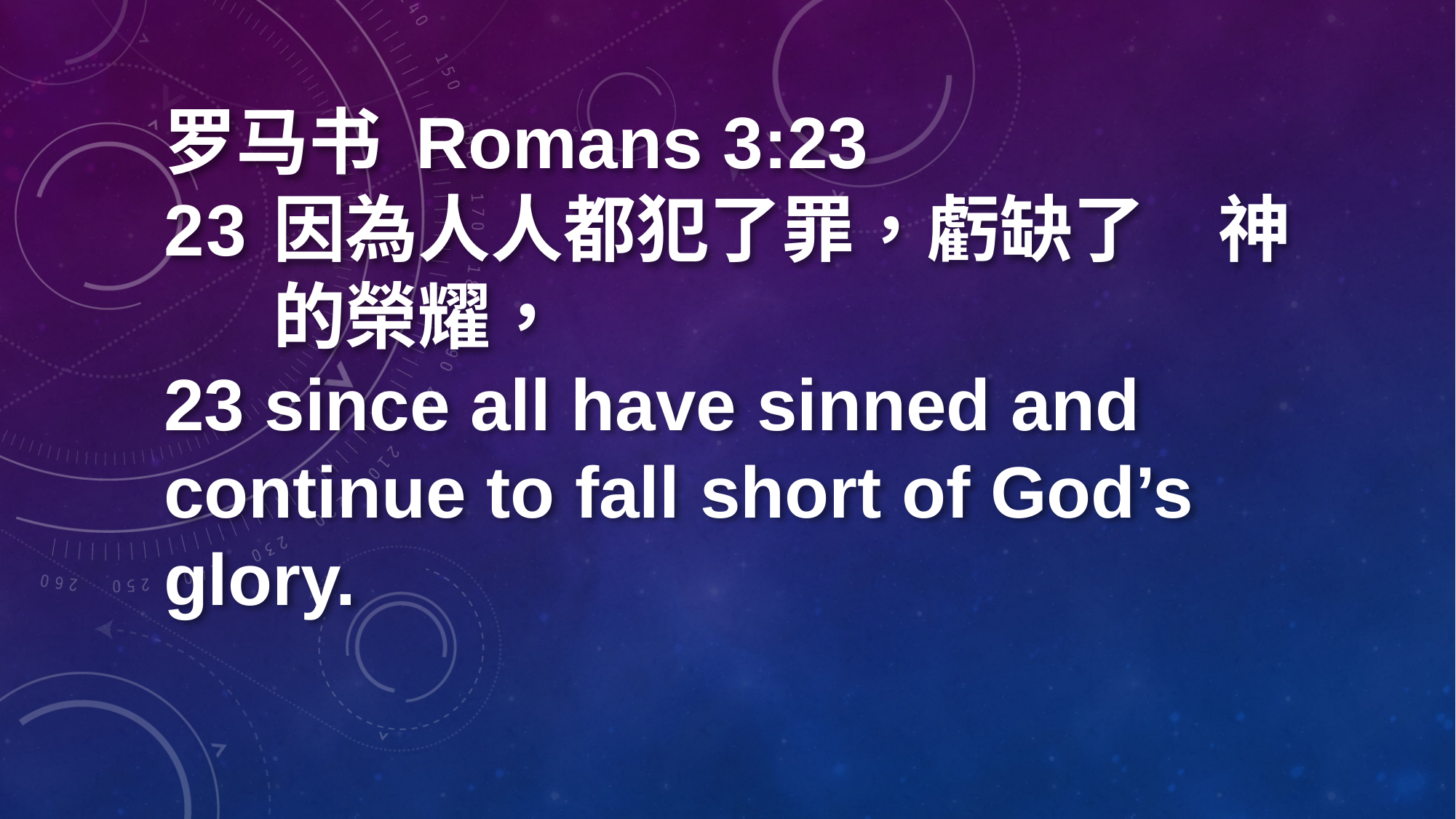

罗马书 Romans 3:23
因為人人都犯了罪，虧缺了　神的榮耀，
23 since all have sinned and continue to fall short of God’s glory.